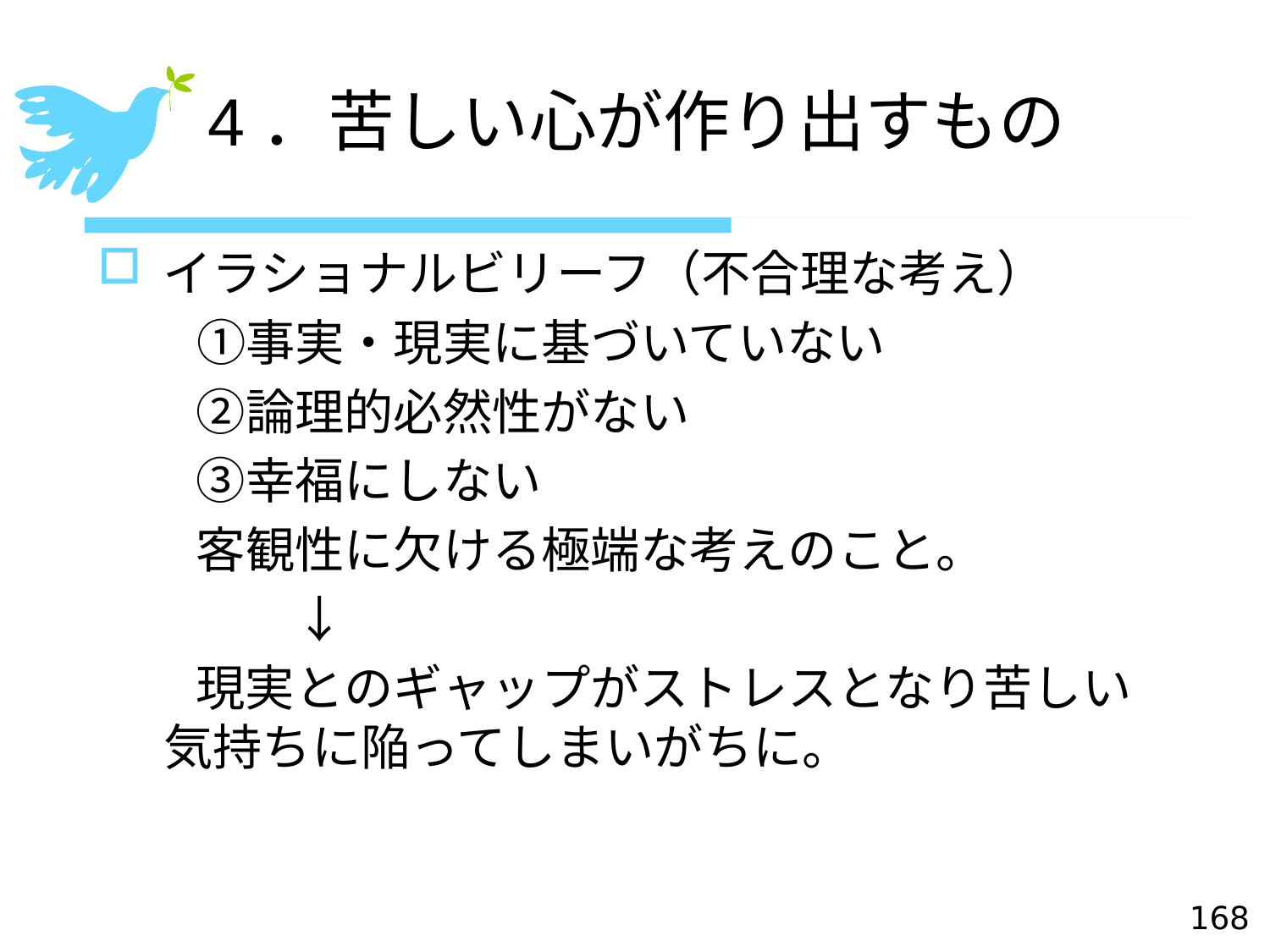

# 4．苦しい心が作り出すもの
イラショナルビリーフ（不合理な考え）
　　①事実・現実に基づいていない
　　②論理的必然性がない
　　③幸福にしない
　　客観性に欠ける極端な考えのこと。
　　　　↓
　　現実とのギャップがストレスとなり苦しい
      気持ちに陥ってしまいがちに。
168